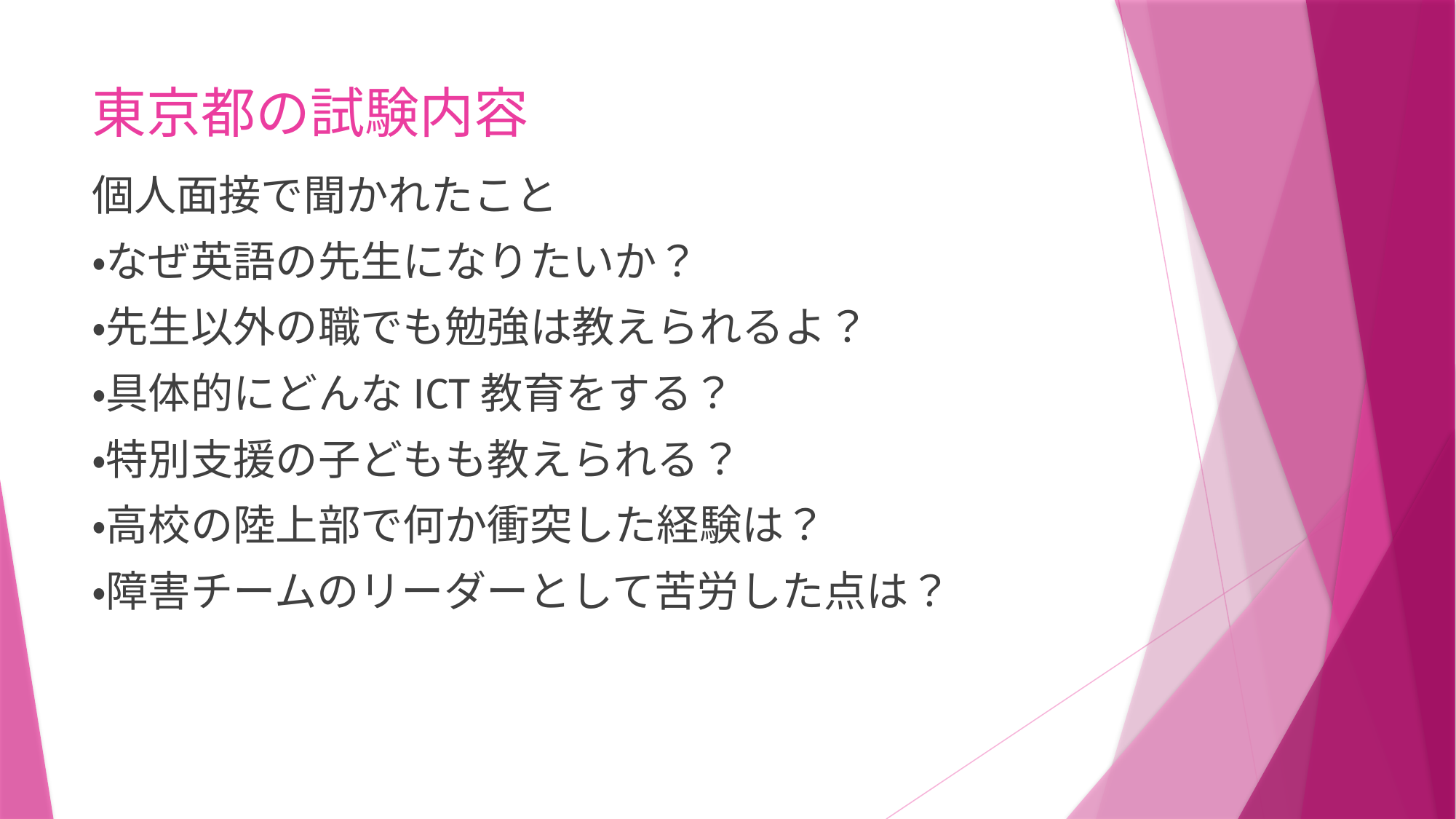

# 東京都の試験内容
個人面接で聞かれたこと
・なぜ英語の先生になりたいか？
・先生以外の職でも勉強は教えられるよ？
・具体的にどんなICT教育をする？
・特別支援の子どもも教えられる？
・高校の陸上部で何か衝突した経験は？
・障害チームのリーダーとして苦労した点は？